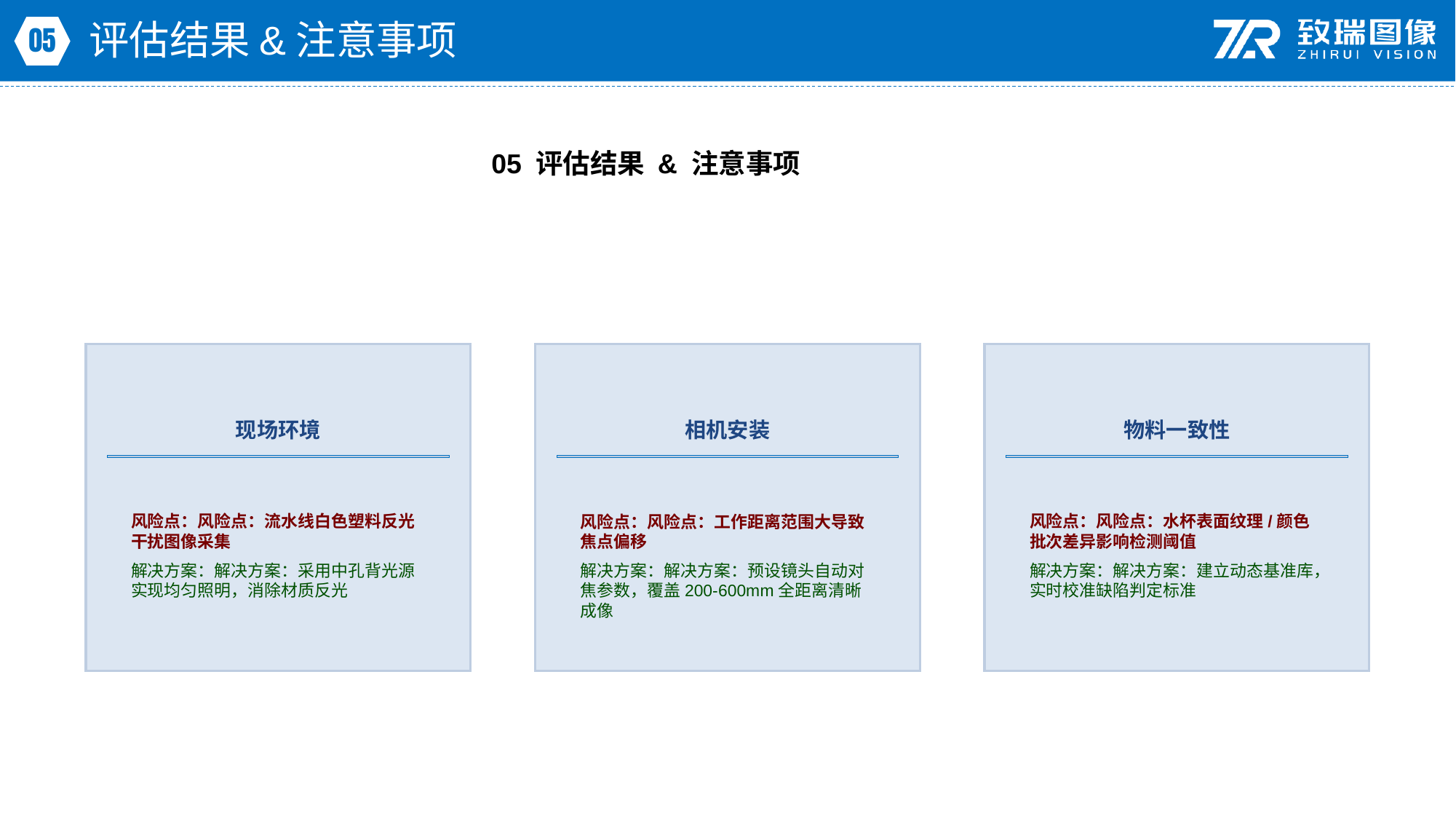

评估结果&注意事项
05

05 评估结果 & 注意事项

现场环境

相机安装

物料一致性

风险点：风险点：流水线白色塑料反光干扰图像采集
解决方案：解决方案：采用中孔背光源实现均匀照明，消除材质反光

风险点：风险点：工作距离范围大导致焦点偏移
解决方案：解决方案：预设镜头自动对焦参数，覆盖200-600mm全距离清晰成像

风险点：风险点：水杯表面纹理/颜色批次差异影响检测阈值
解决方案：解决方案：建立动态基准库，实时校准缺陷判定标准